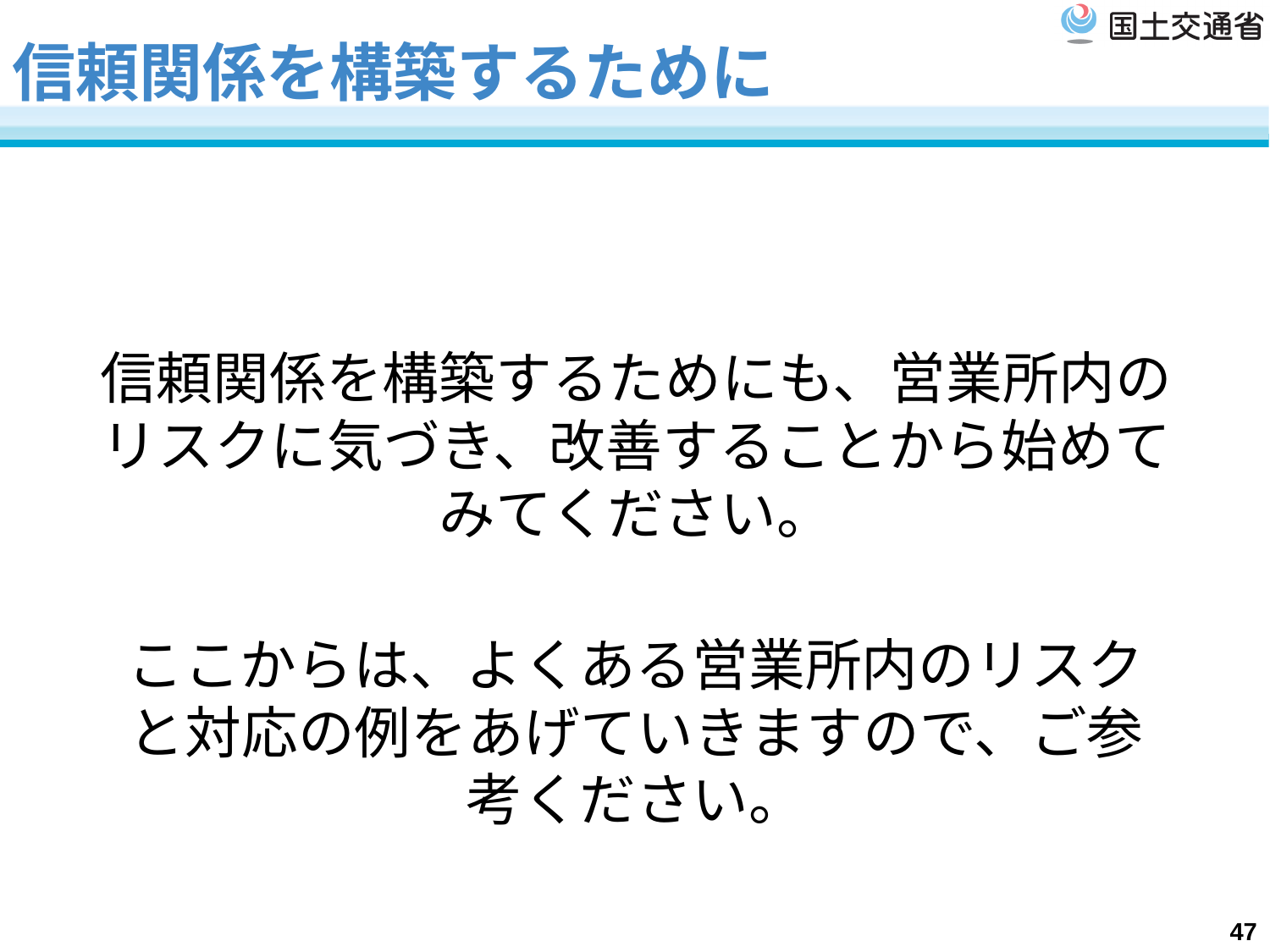

信頼関係を構築するために
信頼関係を構築するためにも、営業所内のリスクに気づき、改善することから始めてみてください。
ここからは、よくある営業所内のリスクと対応の例をあげていきますので、ご参考ください。
47